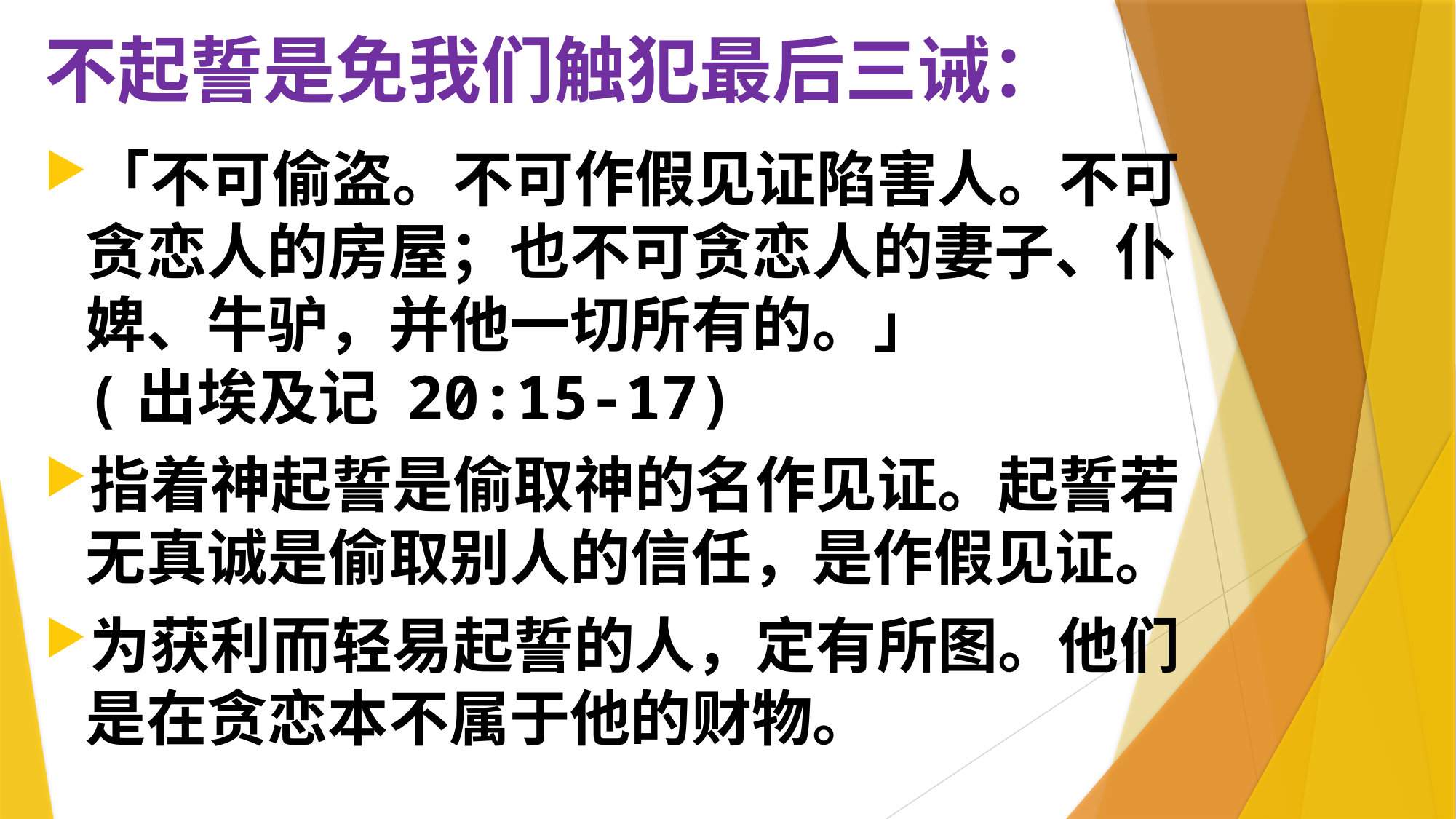

# 不起誓是免我们触犯最后三诫：
「不可偷盗。不可作假见证陷害人。不可贪恋人的房屋；也不可贪恋人的妻子、仆婢、牛驴，并他一切所有的。」            (出埃及记 20:15-17)
指着神起誓是偷取神的名作见证。起誓若无真诚是偷取别人的信任，是作假见证。
为获利而轻易起誓的人，定有所图。他们是在贪恋本不属于他的财物。